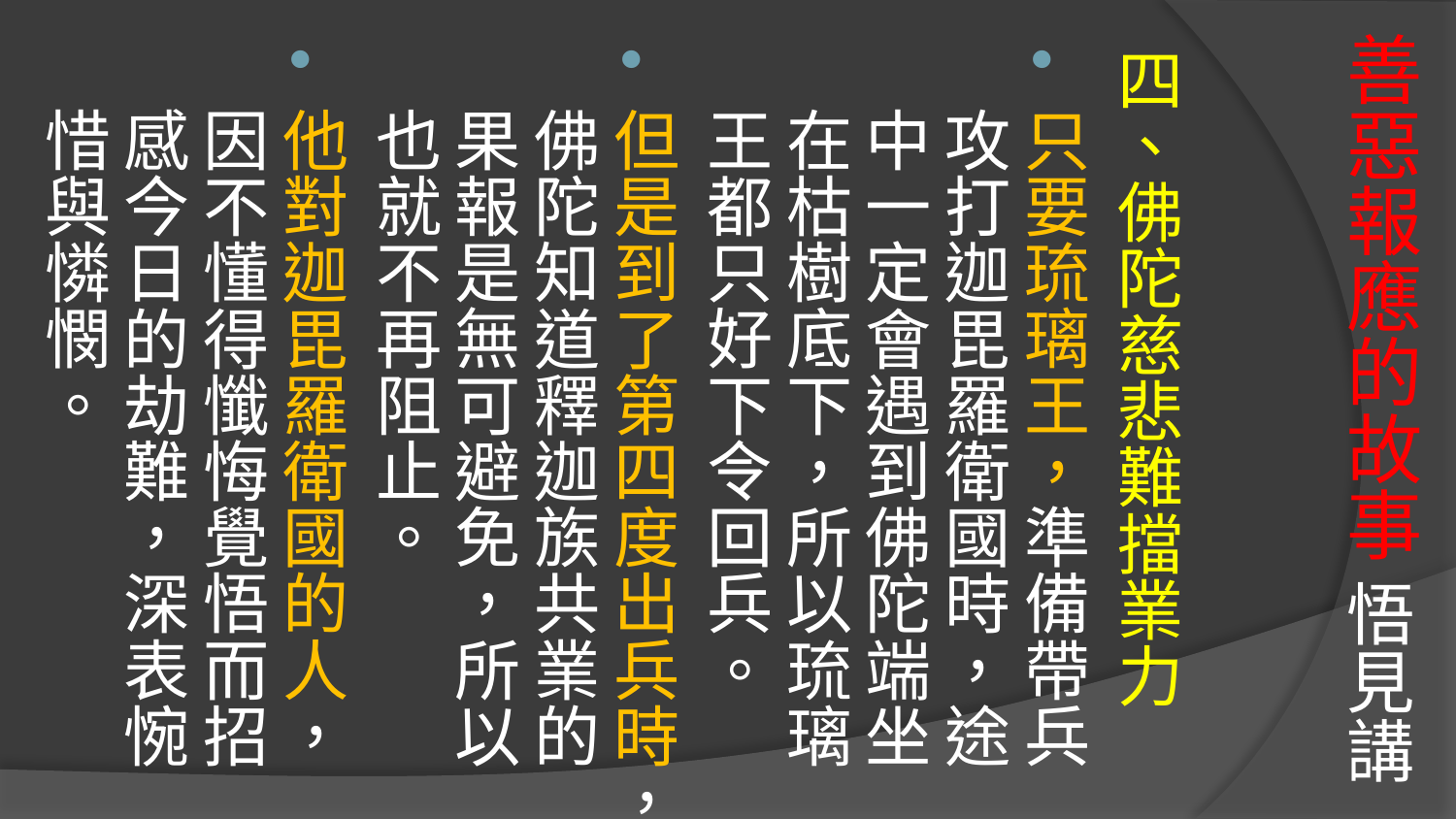

# 善惡報應的故事 悟見講
四、佛陀慈悲難擋業力
只要琉璃王，準備帶兵攻打迦毘羅衛國時，途中一定會遇到佛陀端坐在枯樹底下，所以琉璃王都只好下令回兵。
但是到了第四度出兵時，佛陀知道釋迦族共業的果報是無可避免，所以也就不再阻止。
他對迦毘羅衛國的人，因不懂得懺悔覺悟而招感今日的劫難，深表惋惜與憐憫。